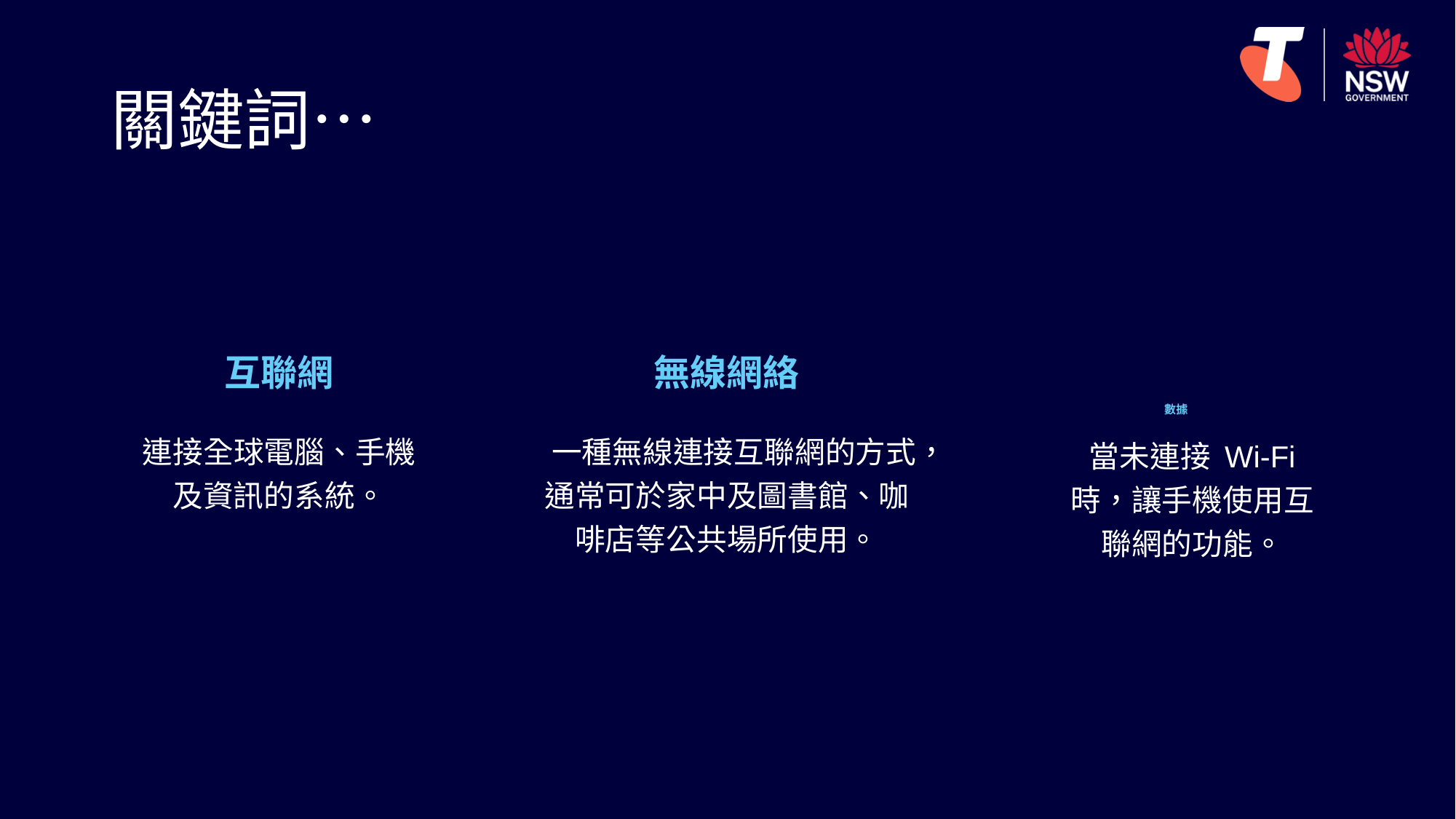

# 關鍵詞…
無線網絡
 一種無線連接互聯網的方式，通常可於家中及圖書館、咖啡店等公共場所使用。
互聯網
連接全球電腦、手機及資訊的系統。

數據

當未連接 Wi-Fi 時，讓手機使用互聯網的功能。